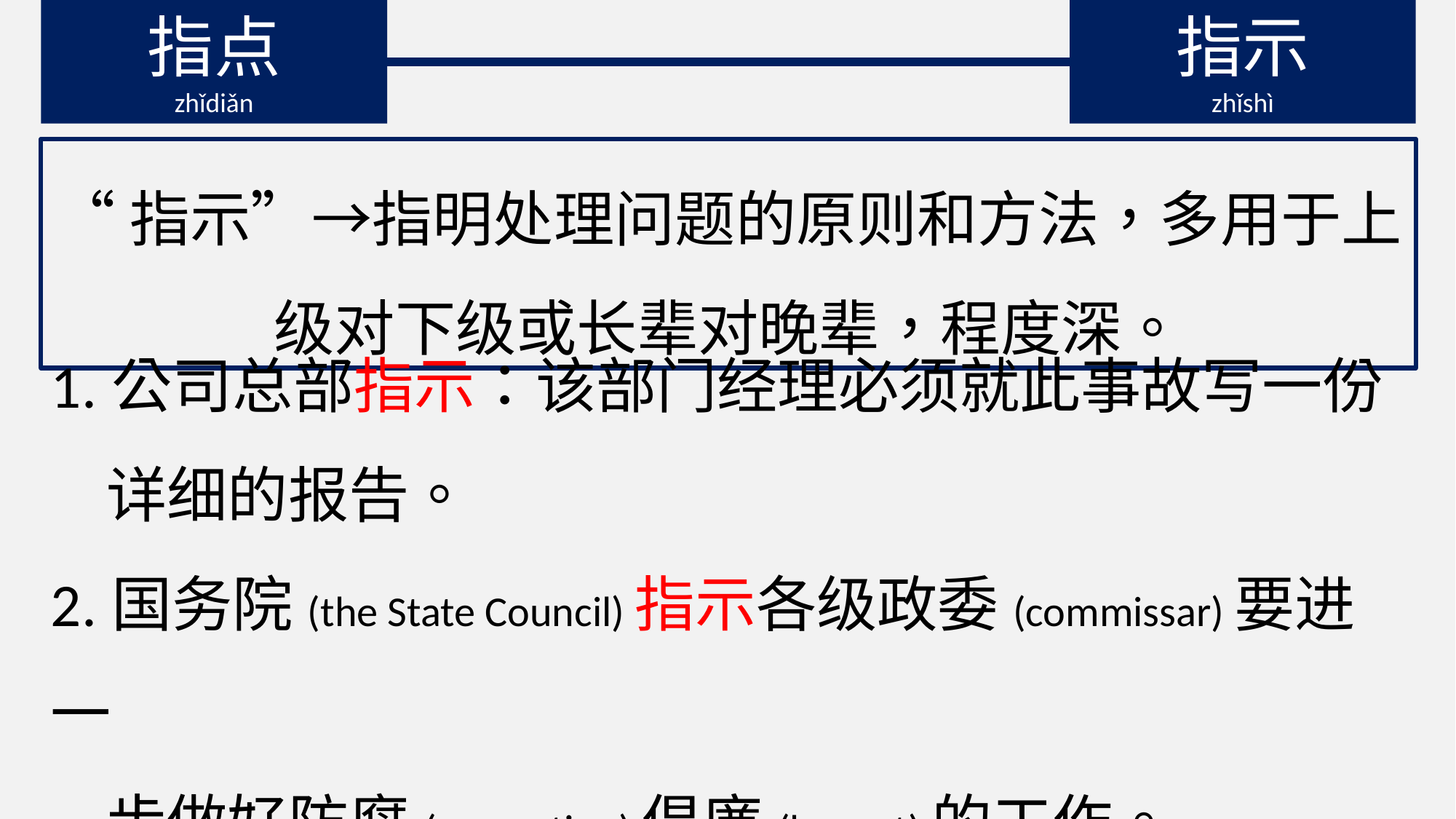

指点
zhǐdiǎn
指示
zhǐshì
“指示”→指明处理问题的原则和方法，多用于上级对下级或长辈对晚辈，程度深。
1.公司总部指示：该部门经理必须就此事故写一份
   详细的报告。
2.国务院(the State Council)指示各级政委(commissar)要进一
   步做好防腐(corruption)倡廉(honest)的工作。